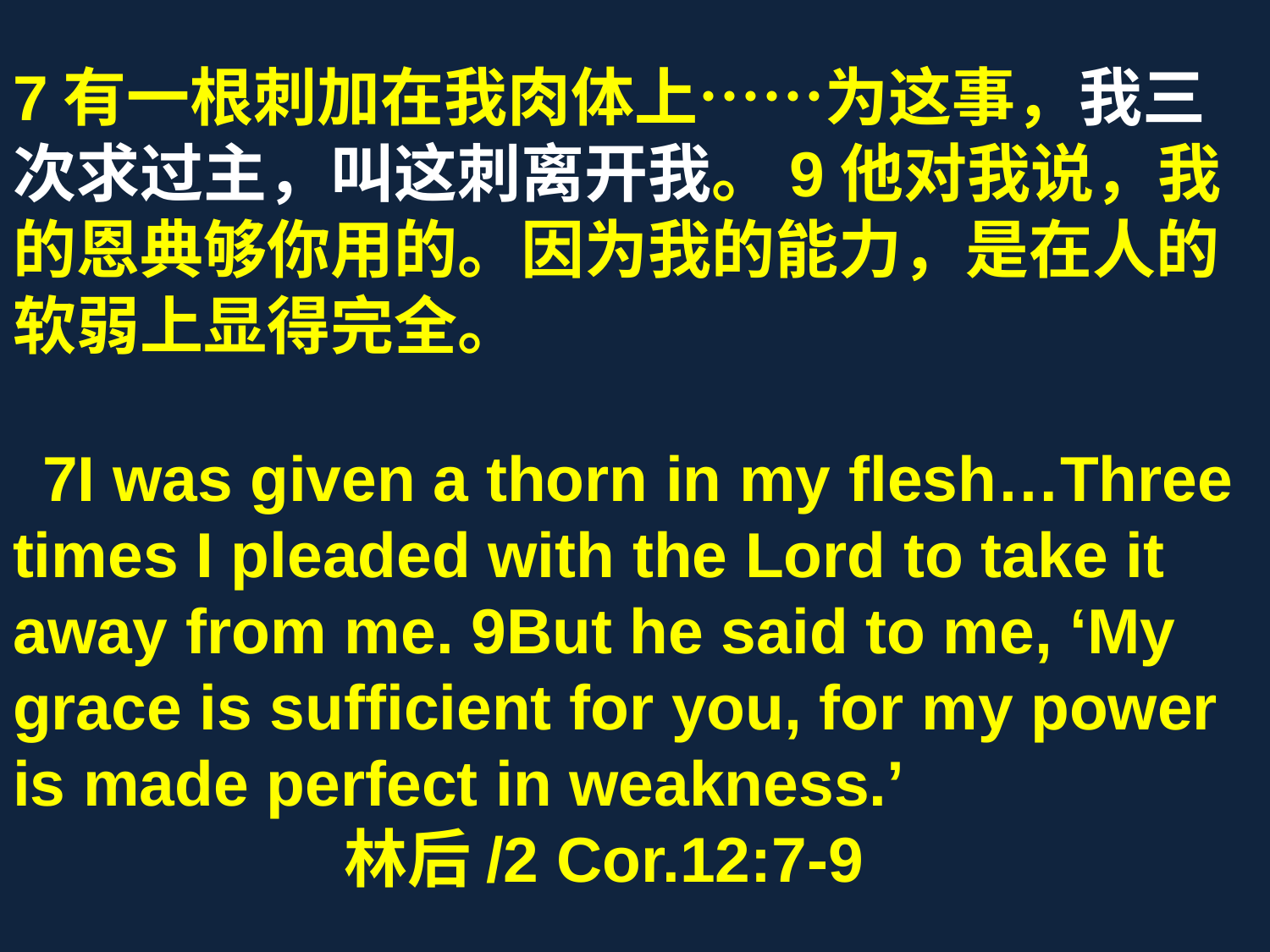

7有一根刺加在我肉体上……为这事，我三次求过主，叫这刺离开我。9他对我说，我的恩典够你用的。因为我的能力，是在人的软弱上显得完全。
 7I was given a thorn in my flesh…Three times I pleaded with the Lord to take it away from me. 9But he said to me, ‘My grace is sufficient for you, for my power is made perfect in weakness.’
                  林后/2 Cor.12:7-9